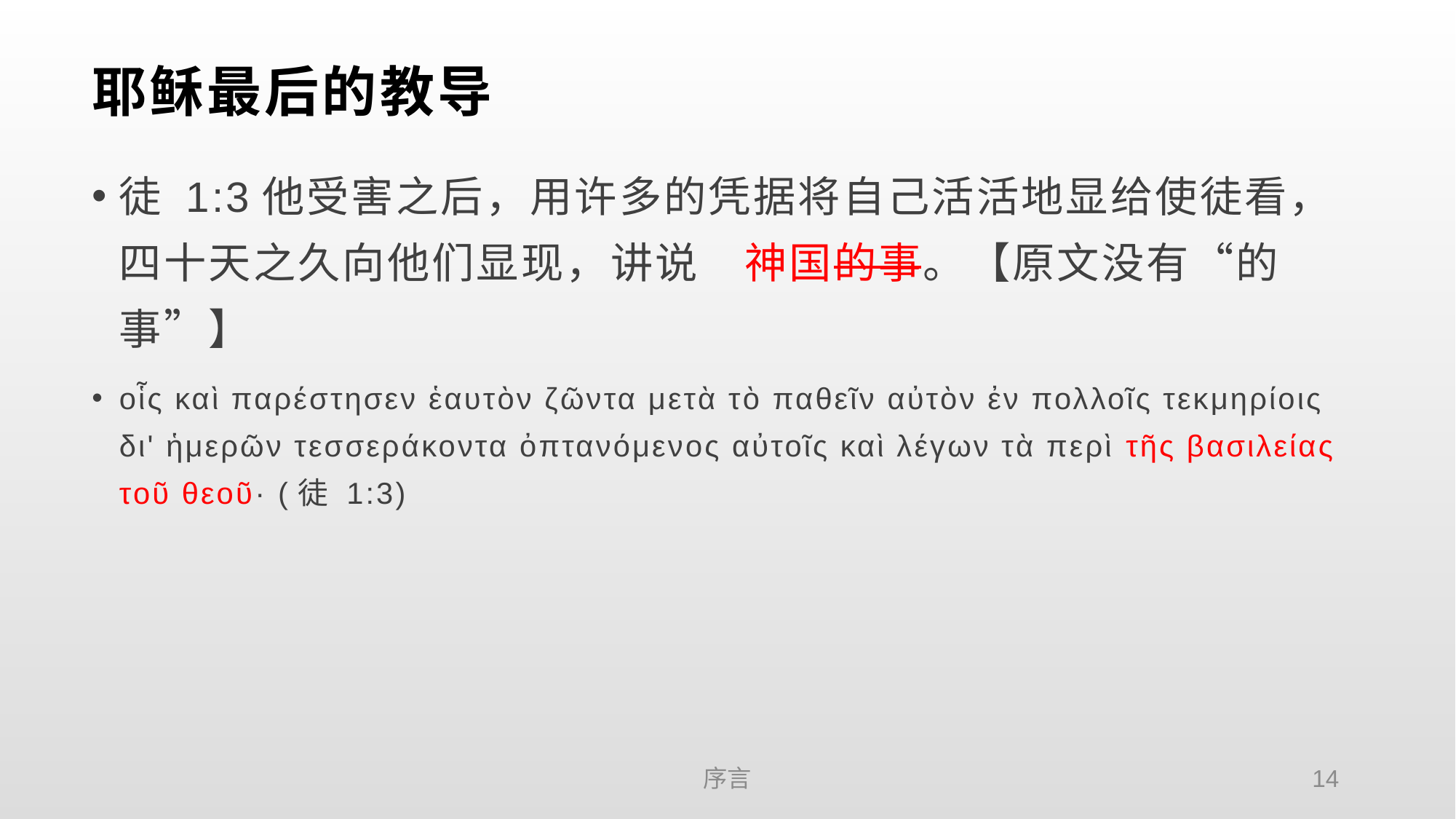

# 耶稣最后的教导
徒 1:3他受害之后，用许多的凭据将自己活活地显给使徒看，四十天之久向他们显现，讲说　神国的事。【原文没有“的事”】
οἷς καὶ παρέστησεν ἑαυτὸν ζῶντα μετὰ τὸ παθεῖν αὐτὸν ἐν πολλοῖς τεκμηρίοις δι' ἡμερῶν τεσσεράκοντα ὀπτανόμενος αὐτοῖς καὶ λέγων τὰ περὶ τῆς βασιλείας τοῦ θεοῦ· (徒 1:3)
序言
14